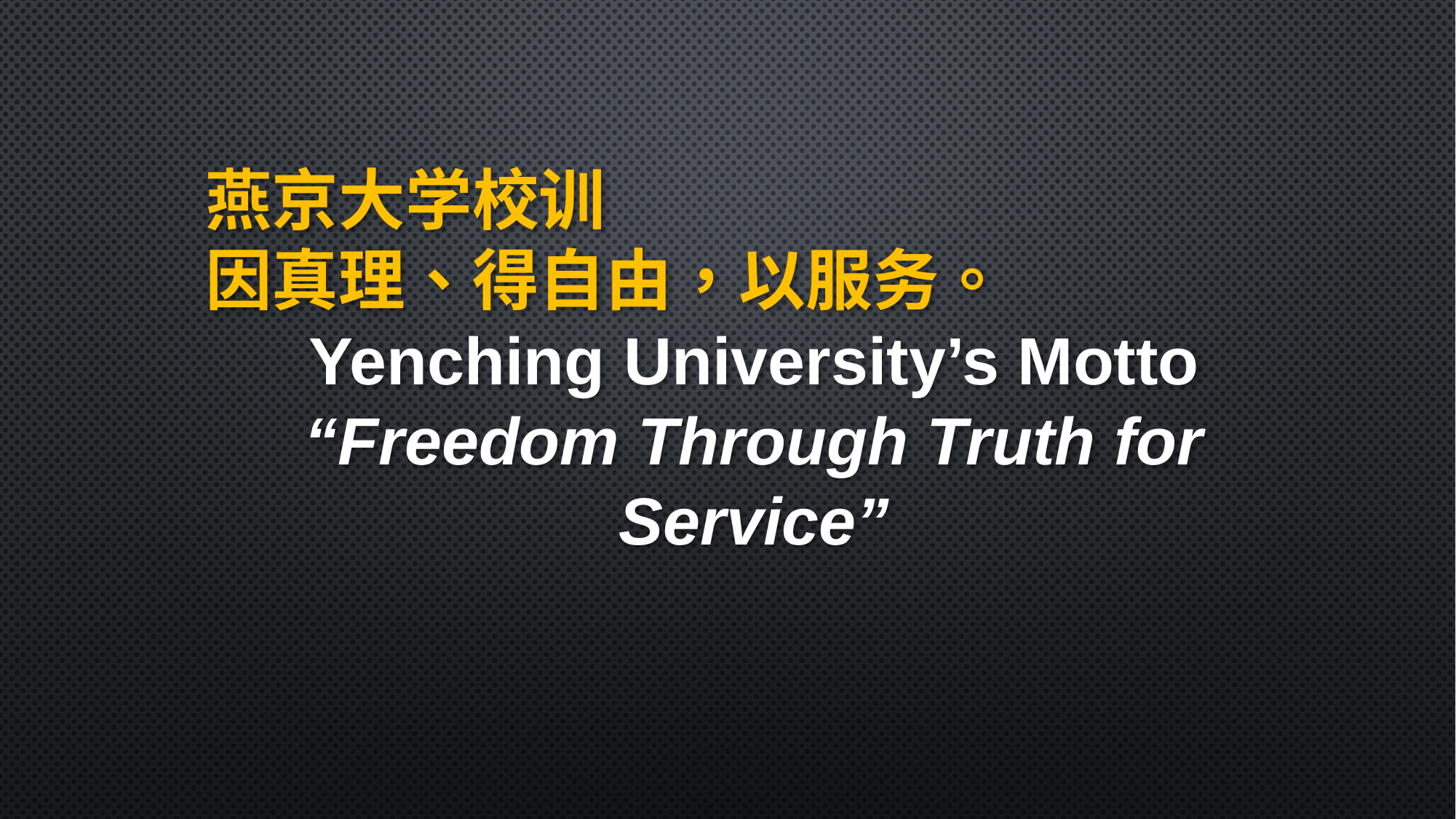

燕京大学校训
因真理、得自由，以服务。
Yenching University’s Motto
“Freedom Through Truth for Service”